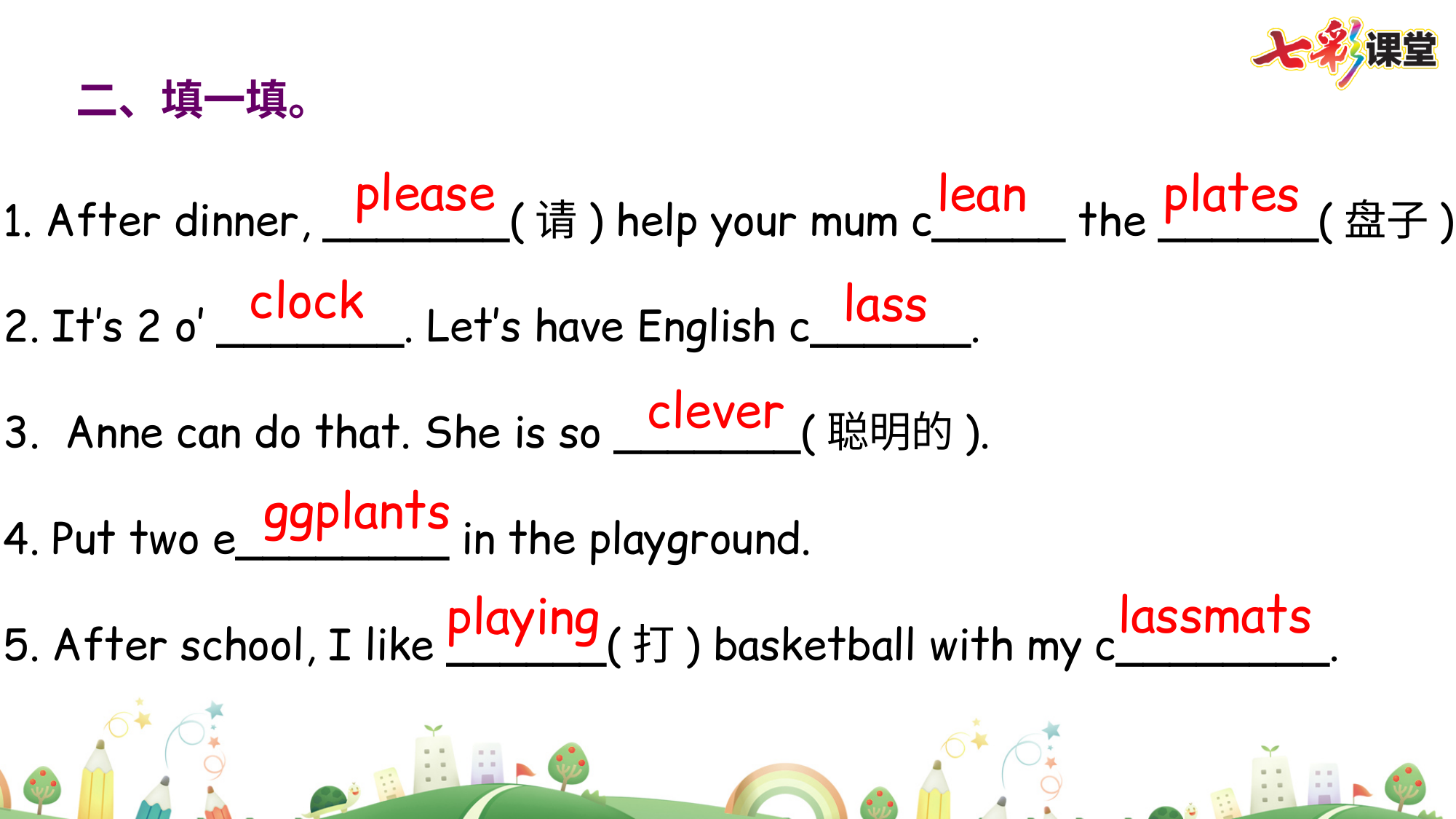

二、填一填。
1. After dinner, _______(请) help your mum c_____ the ______(盘子).
2. It’s 2 o’ _______. Let’s have English c______.
3.  Anne can do that. She is so _______(聪明的).
4. Put two e________ in the playground.
5. After school, I like ______(打) basketball with my c________.
please
lean
plates
clock
lass
clever
ggplants
lassmats
playing